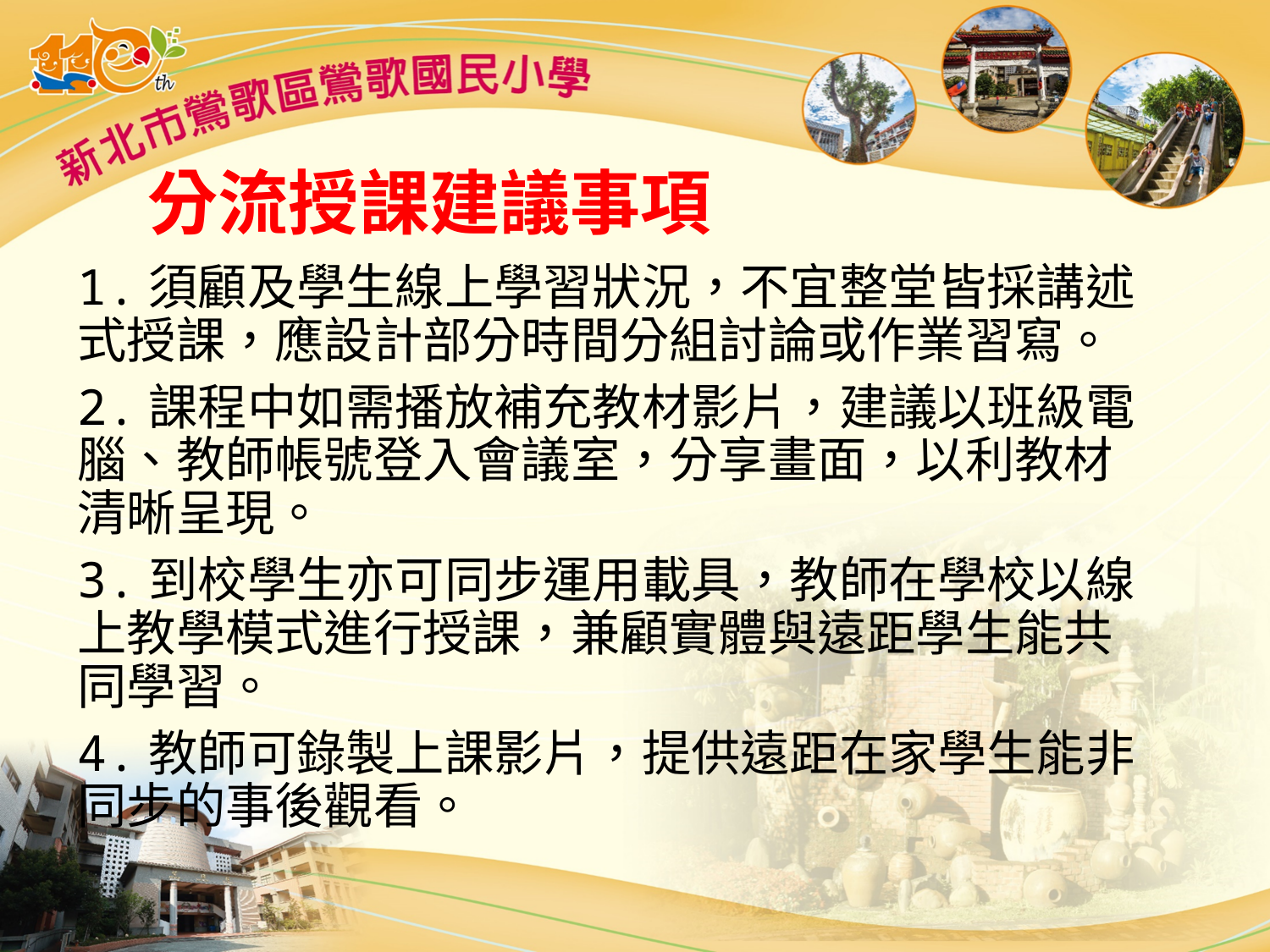

# 分流授課建議事項
1.須顧及學生線上學習狀況，不宜整堂皆採講述式授課，應設計部分時間分組討論或作業習寫。
2.課程中如需播放補充教材影片，建議以班級電腦、教師帳號登入會議室，分享畫面，以利教材清晰呈現。
3.到校學生亦可同步運用載具，教師在學校以線上教學模式進行授課，兼顧實體與遠距學生能共同學習。
4.教師可錄製上課影片，提供遠距在家學生能非同步的事後觀看。